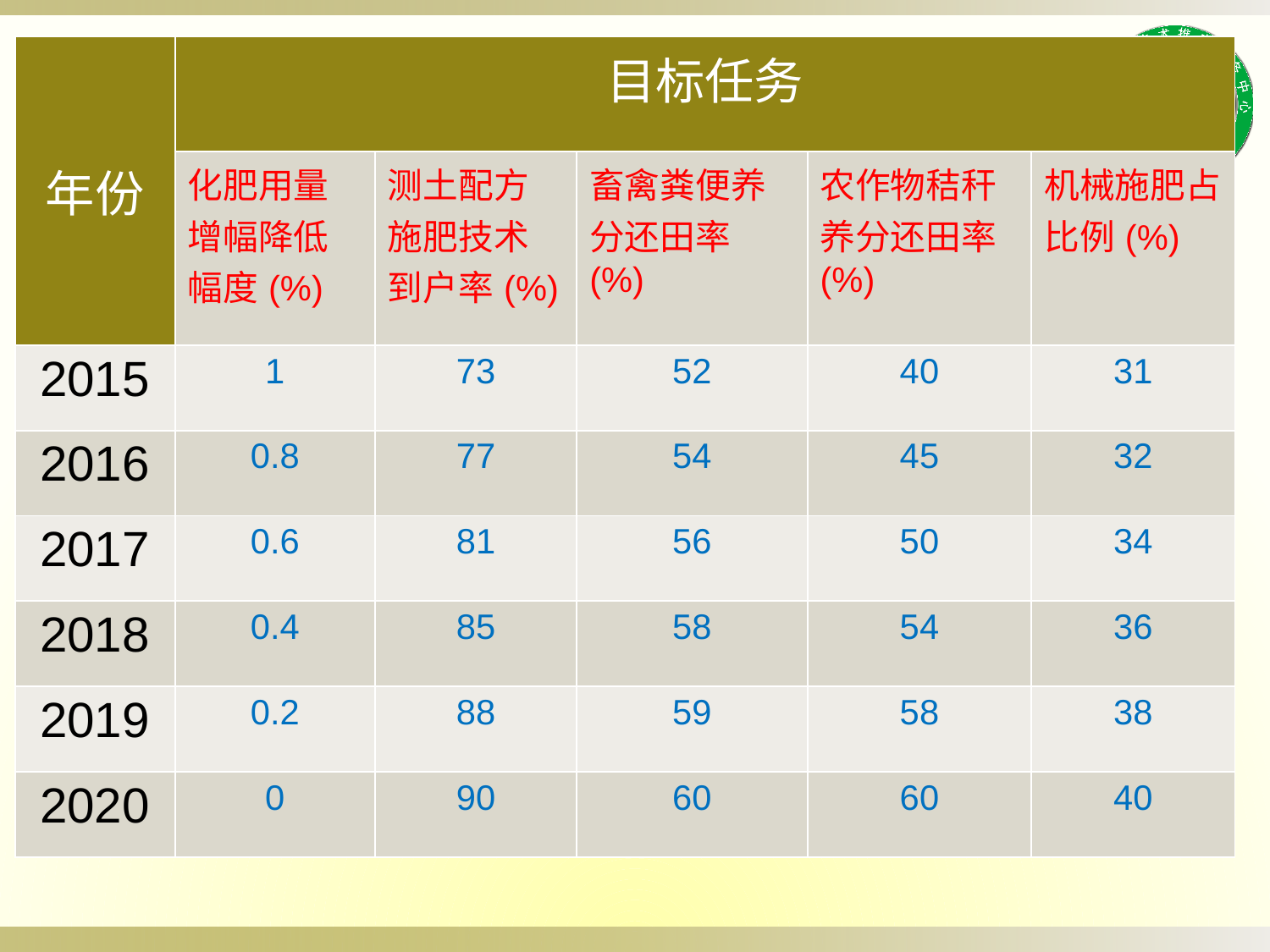

| 年份 | 目标任务 |  |  |  |  |
| --- | --- | --- | --- | --- | --- |
|  | 化肥用量增幅降低幅度(%) | 测土配方施肥技术到户率(%) | 畜禽粪便养分还田率(%) | 农作物秸秆养分还田率(%) | 机械施肥占比例(%) |
| 2015 | 1 | 73 | 52 | 40 | 31 |
| 2016 | 0.8 | 77 | 54 | 45 | 32 |
| 2017 | 0.6 | 81 | 56 | 50 | 34 |
| 2018 | 0.4 | 85 | 58 | 54 | 36 |
| 2019 | 0.2 | 88 | 59 | 58 | 38 |
| 2020 | 0 | 90 | 60 | 60 | 40 |